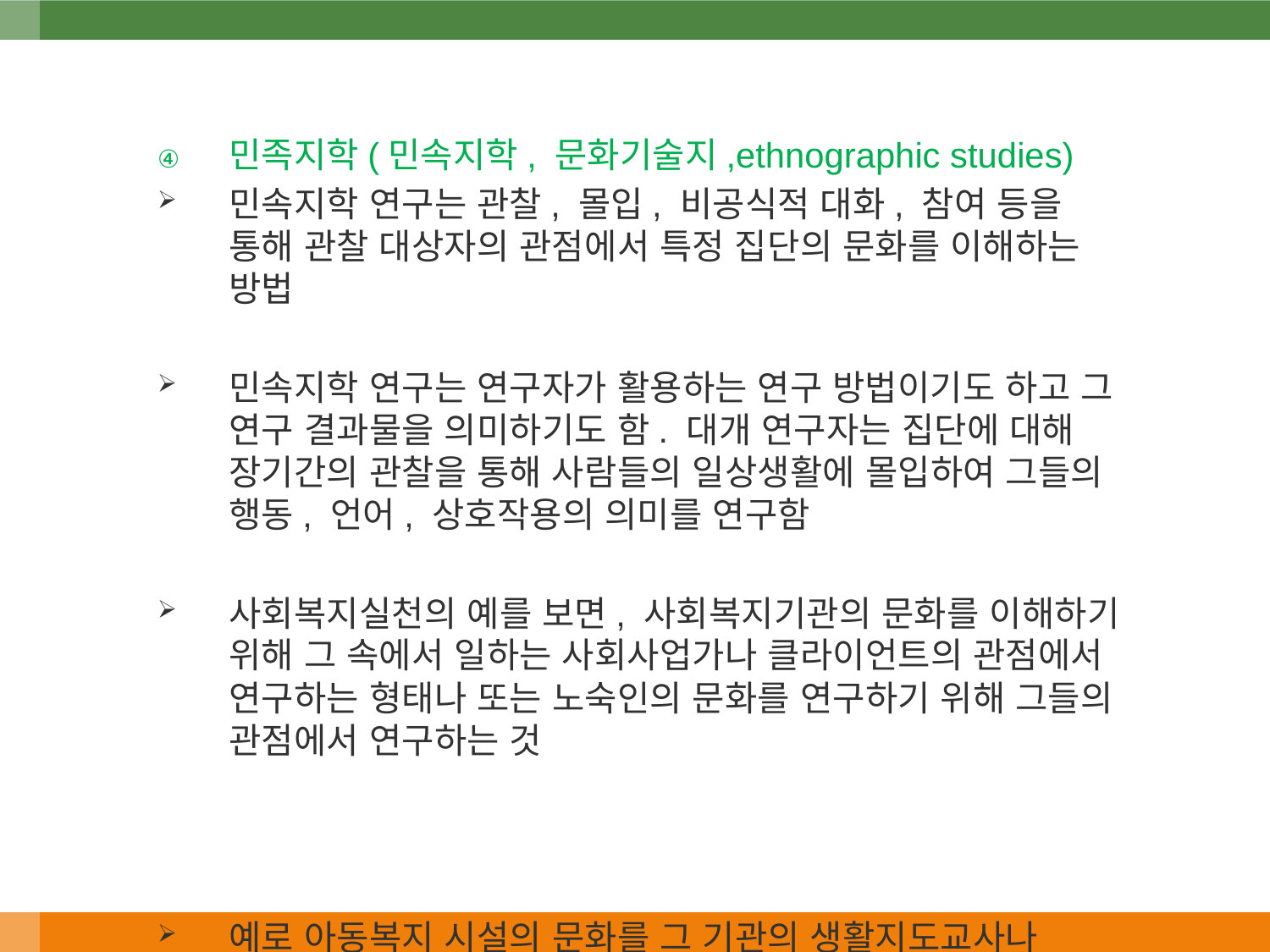

민족지학(민속지학, 문화기술지,ethnographic studies)
민속지학 연구는 관찰, 몰입, 비공식적 대화, 참여 등을 통해 관찰 대상자의 관점에서 특정 집단의 문화를 이해하는 방법

민속지학 연구는 연구자가 활용하는 연구 방법이기도 하고 그 연구 결과물을 의미하기도 함. 대개 연구자는 집단에 대해 장기간의 관찰을 통해 사람들의 일상생활에 몰입하여 그들의 행동, 언어, 상호작용의 의미를 연구함

사회복지실천의 예를 보면, 사회복지기관의 문화를 이해하기 위해 그 속에서 일하는 사회사업가나 클라이언트의 관점에서 연구하는 형태나 또는 노숙인의 문화를 연구하기 위해 그들의 관점에서 연구하는 것

예로 아동복지 시설의 문화를 그 기관의 생활지도교사나 시설아동의 관점에서 연구한다든지, 또는 장애인근로자들의 노동문화를 장애인이면서 근로자의 관점에서 연구하는 것